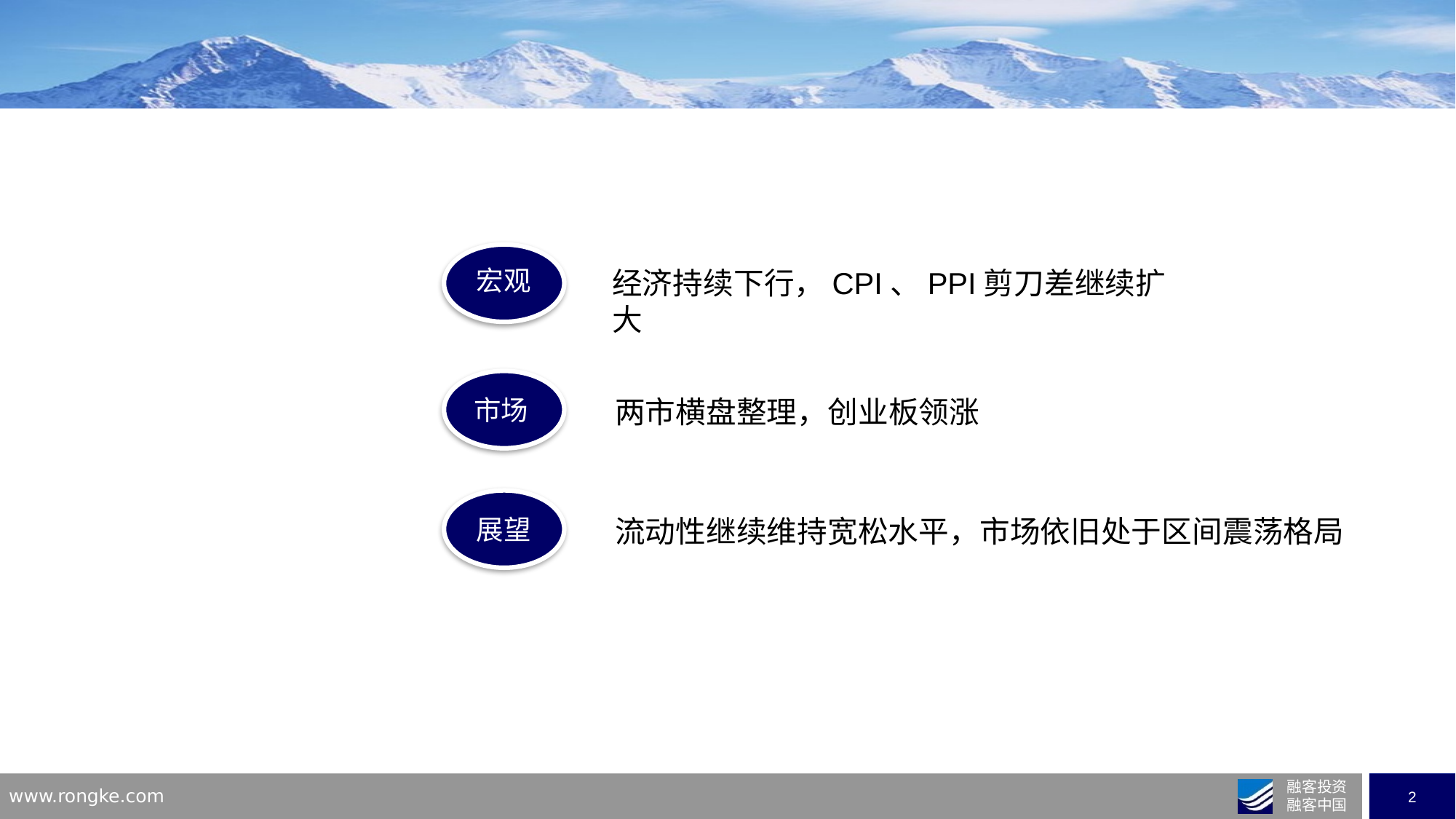

宏观
经济持续下行，CPI、PPI剪刀差继续扩大

两市横盘整理，创业板领涨
市场

展望
流动性继续维持宽松水平，市场依旧处于区间震荡格局